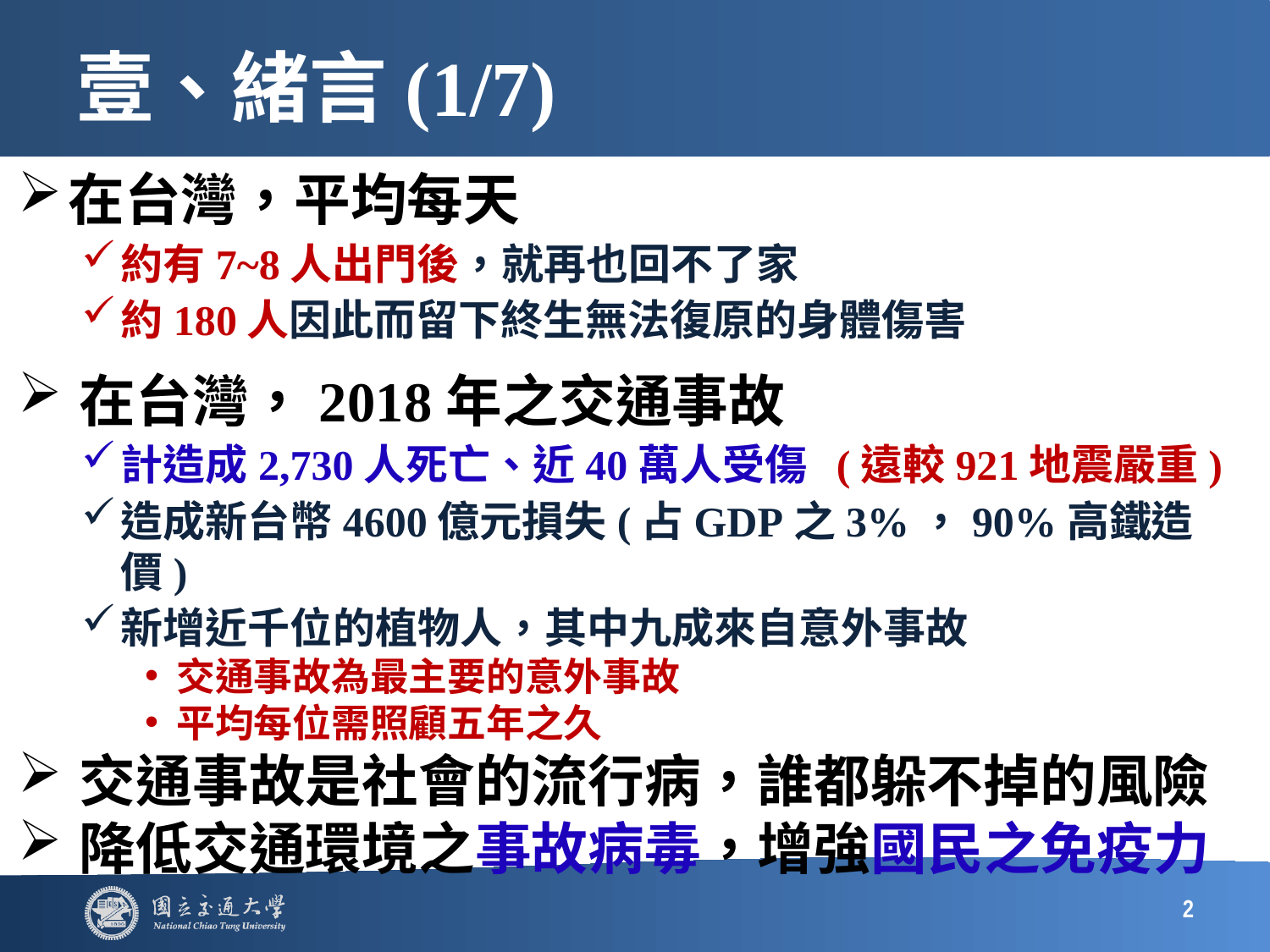

# 壹、緒言(1/7)
在台灣，平均每天
約有7~8人出門後，就再也回不了家
約180人因此而留下終生無法復原的身體傷害
在台灣，2018年之交通事故
計造成2,730人死亡、近40萬人受傷  (遠較921地震嚴重)
造成新台幣4600億元損失(占GDP之3%，90%高鐵造價)
新增近千位的植物人，其中九成來自意外事故
交通事故為最主要的意外事故
平均每位需照顧五年之久
交通事故是社會的流行病，誰都躲不掉的風險
降低交通環境之事故病毒，增強國民之免疫力

2